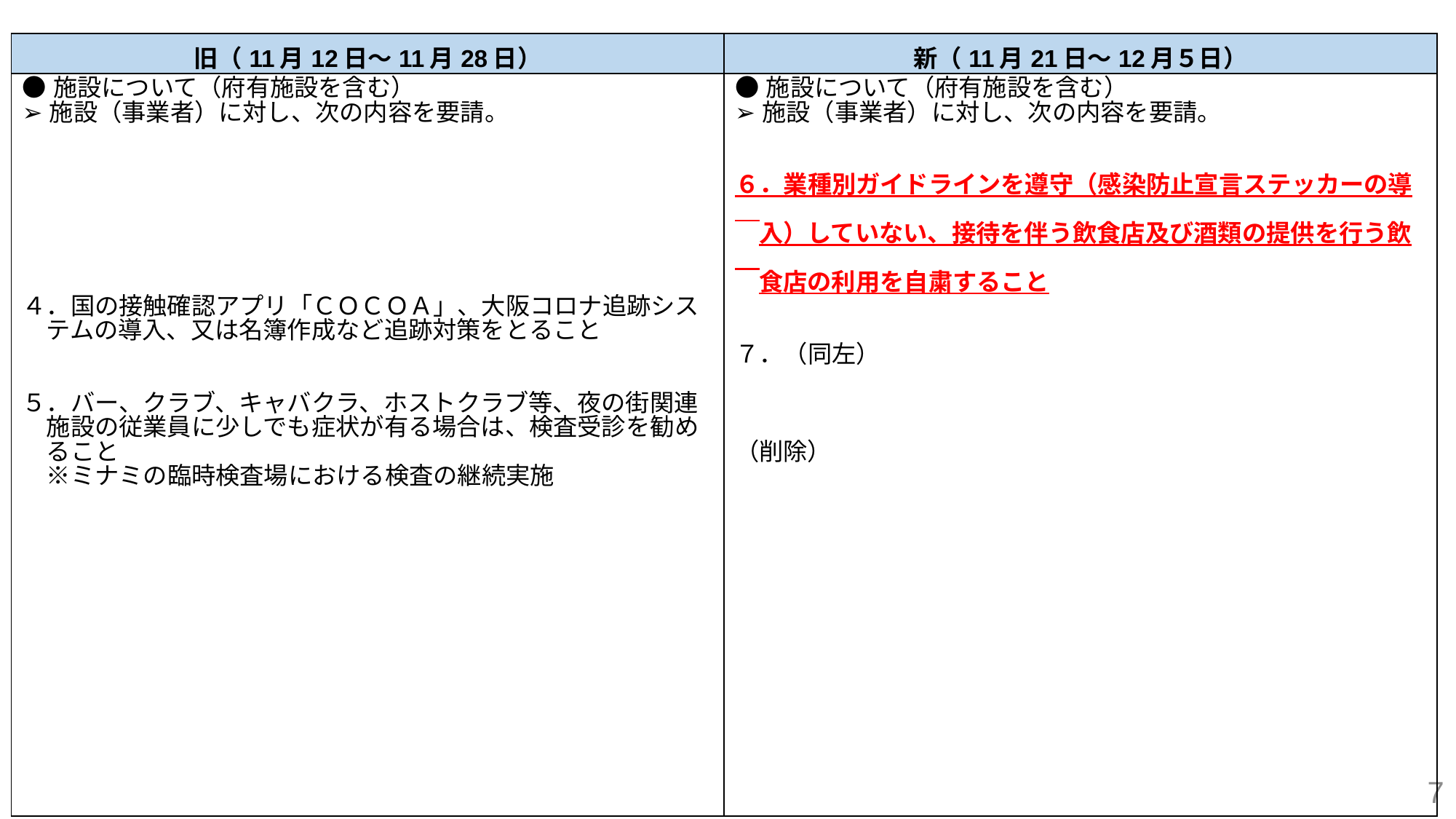

| 旧（11月12日～11月28日） | 新（11月21日～12月５日） |
| --- | --- |
| ●施設について（府有施設を含む） ➢施設（事業者）に対し、次の内容を要請。 ４．国の接触確認アプリ「ＣＯＣＯＡ」、大阪コロナ追跡シス 　テムの導入、又は名簿作成など追跡対策をとること ５．バー、クラブ、キャバクラ、ホストクラブ等、夜の街関連 　施設の従業員に少しでも症状が有る場合は、検査受診を勧め 　ること 　※ミナミの臨時検査場における検査の継続実施 | ●施設について（府有施設を含む） ➢施設（事業者）に対し、次の内容を要請。 ６．業種別ガイドラインを遵守（感染防止宣言ステッカーの導　 　入）していない、接待を伴う飲食店及び酒類の提供を行う飲　 　食店の利用を自粛すること ７．（同左） （削除） |

7